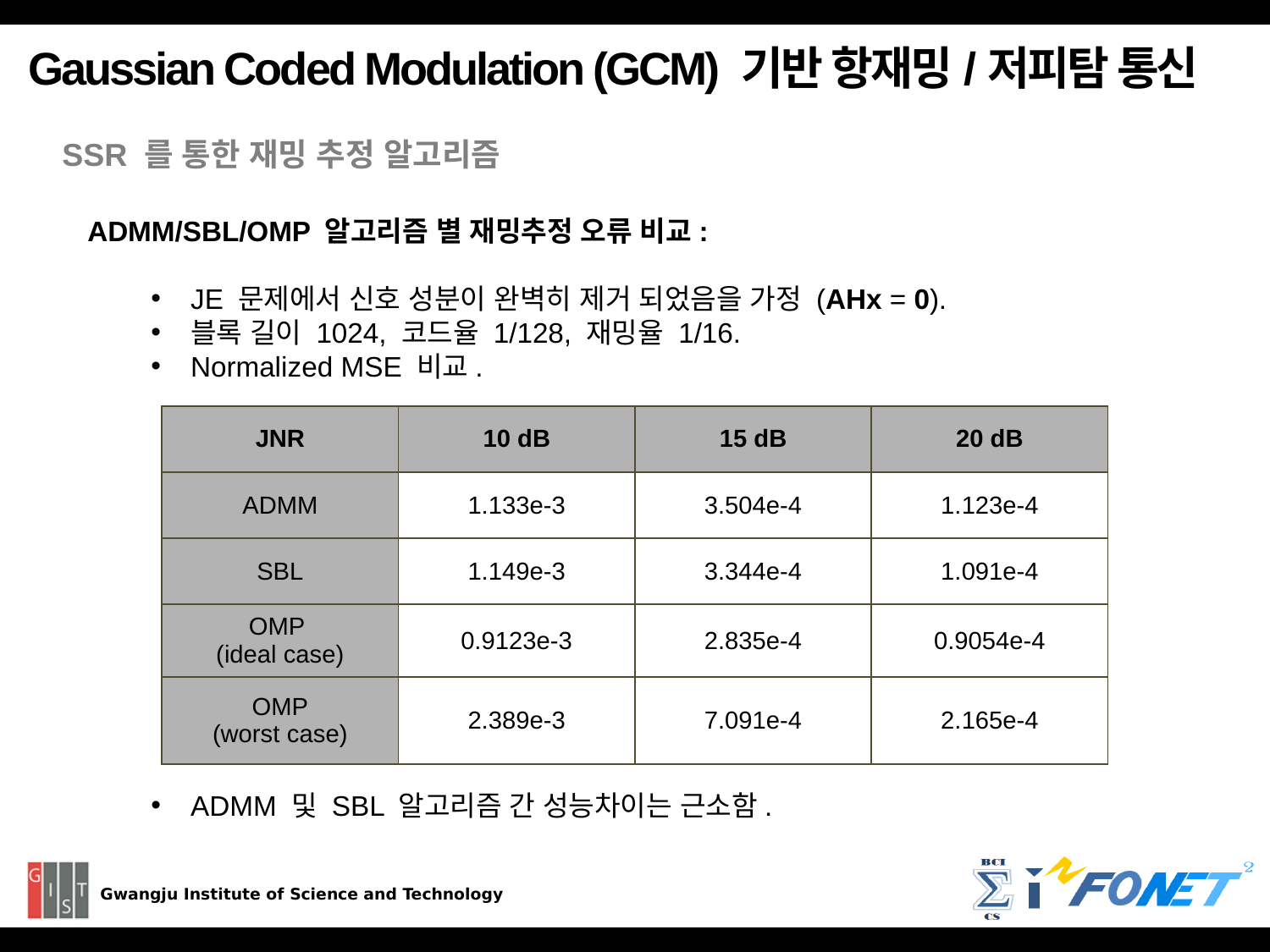

Gaussian Coded Modulation (GCM) 기반 항재밍/저피탐 통신
SSR 를 통한 재밍 추정 알고리즘
ADMM/SBL/OMP 알고리즘 별 재밍추정 오류 비교:

JE 문제에서 신호 성분이 완벽히 제거 되었음을 가정 (AHx = 0).
블록 길이 1024, 코드율 1/128, 재밍율 1/16.
Normalized MSE 비교.

ADMM 및 SBL 알고리즘 간 성능차이는 근소함.
| JNR | 10 dB | 15 dB | 20 dB |
| --- | --- | --- | --- |
| ADMM | 1.133e-3 | 3.504e-4 | 1.123e-4 |
| SBL | 1.149e-3 | 3.344e-4 | 1.091e-4 |
| OMP (ideal case) | 0.9123e-3 | 2.835e-4 | 0.9054e-4 |
| OMP (worst case) | 2.389e-3 | 7.091e-4 | 2.165e-4 |